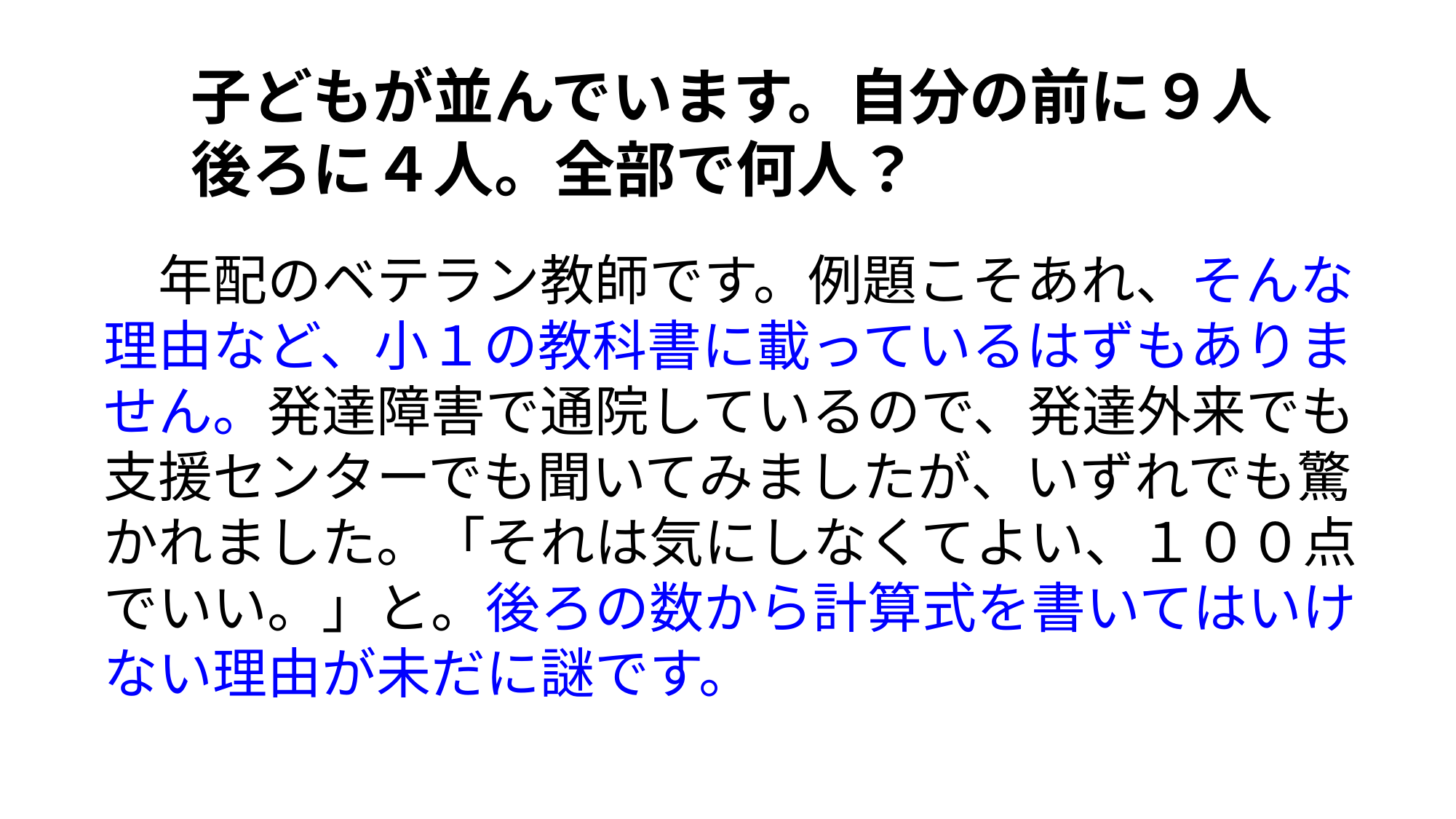

子どもが並んでいます。自分の前に９人
後ろに４人。全部で何人？
　年配のベテラン教師です。例題こそあれ、そんな理由など、小１の教科書に載っているはずもありません。発達障害で通院しているので、発達外来でも支援センターでも聞いてみましたが、いずれでも驚かれました。「それは気にしなくてよい、１００点でいい。」と。後ろの数から計算式を書いてはいけない理由が未だに謎です。